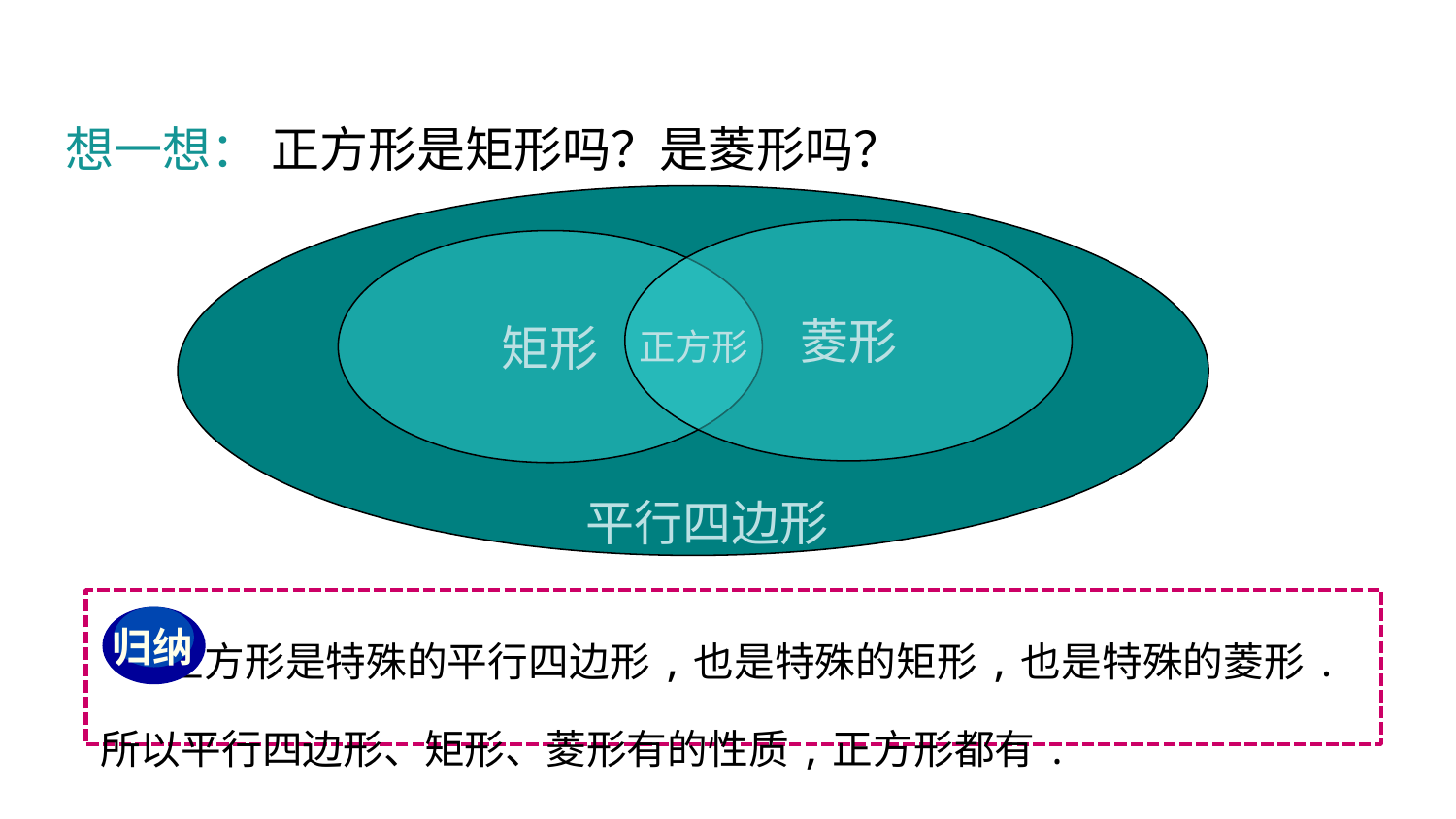

想一想： 正方形是矩形吗？是菱形吗？

菱形
矩形
正方形
平行四边形
      正方形是特殊的平行四边形,也是特殊的矩形,也是特殊的菱形.所以平行四边形、矩形、菱形有的性质,正方形都有.

归纳